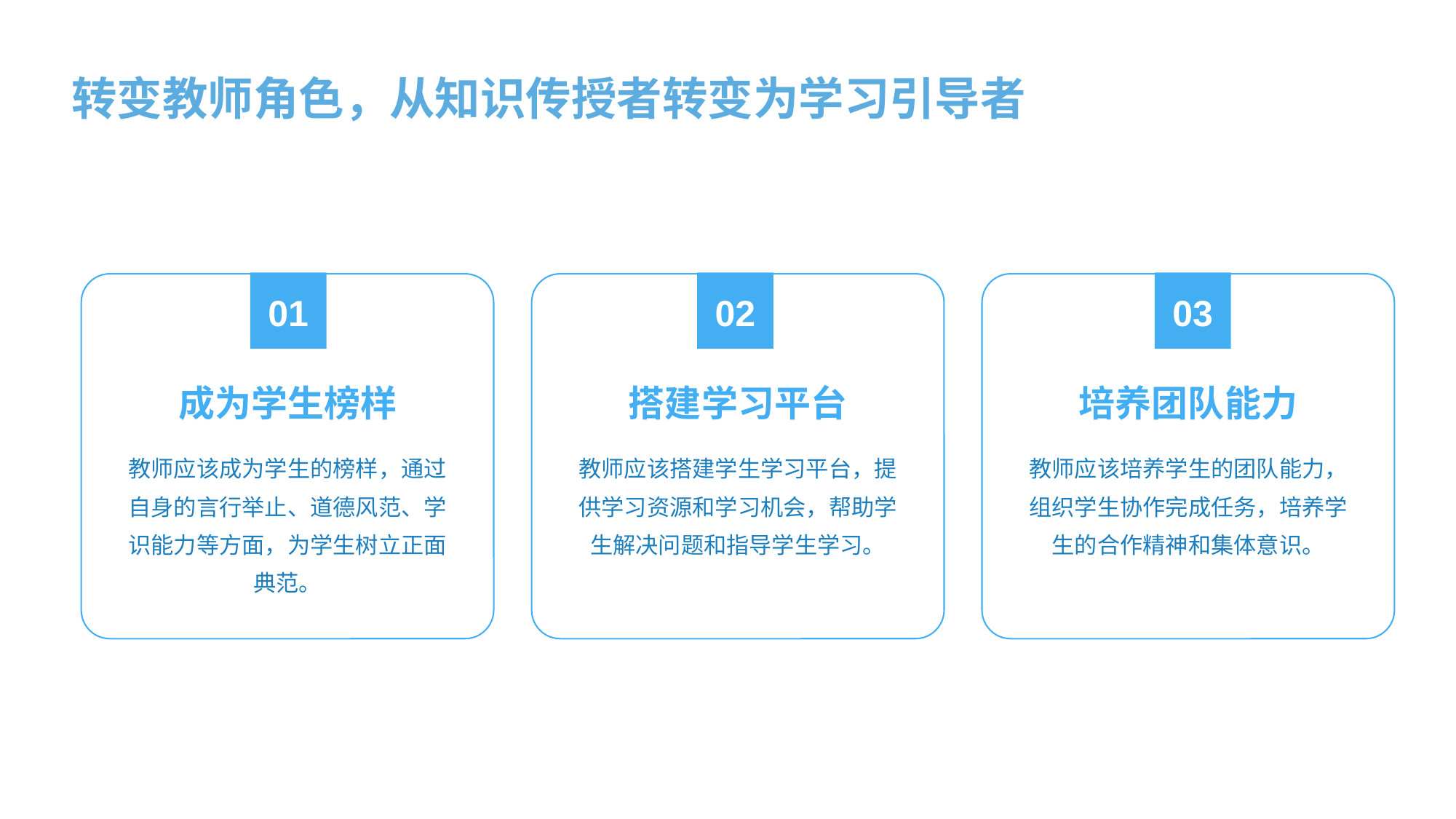

转变教师角色，从知识传授者转变为学习引导者

01
02
03
成为学生榜样
搭建学习平台
培养团队能力
教师应该成为学生的榜样，通过自身的言行举止、道德风范、学识能力等方面，为学生树立正面典范。
教师应该搭建学生学习平台，提供学习资源和学习机会，帮助学生解决问题和指导学生学习。
教师应该培养学生的团队能力，组织学生协作完成任务，培养学生的合作精神和集体意识。